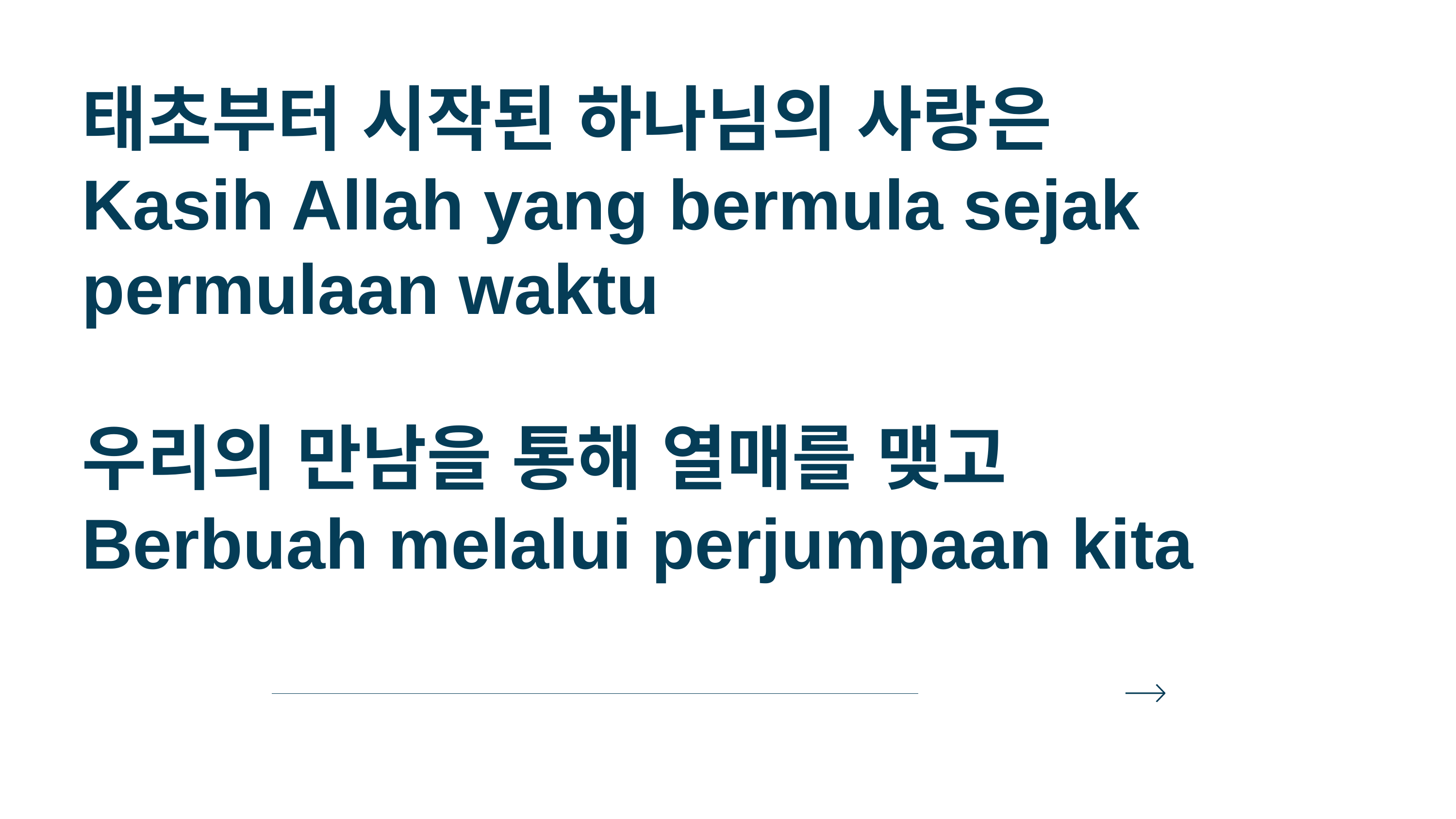

태초부터 시작된 하나님의 사랑은
Kasih Allah yang bermula sejak permulaan waktu

우리의 만남을 통해 열매를 맺고
Berbuah melalui perjumpaan kita